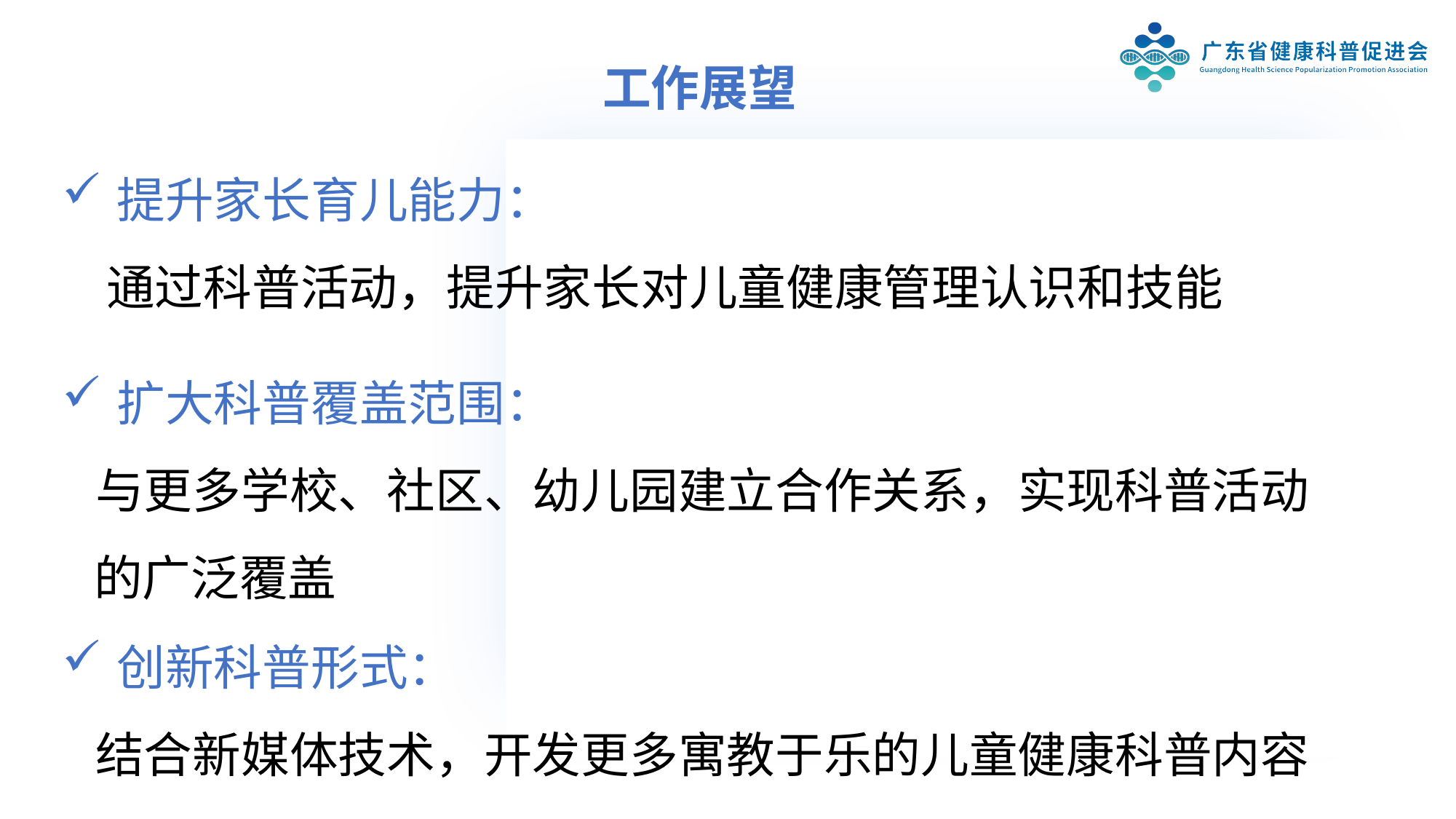

工作展望
提升家长育儿能力‌：
   通过科普活动，提升家长对儿童健康管理认识和技能

扩大科普覆盖范围‌：
  与更多学校、社区、幼儿园建立合作关系，实现科普活动的广泛覆盖
创新科普形式‌：
  结合新媒体技术，开发更多寓教于乐的儿童健康科普内容